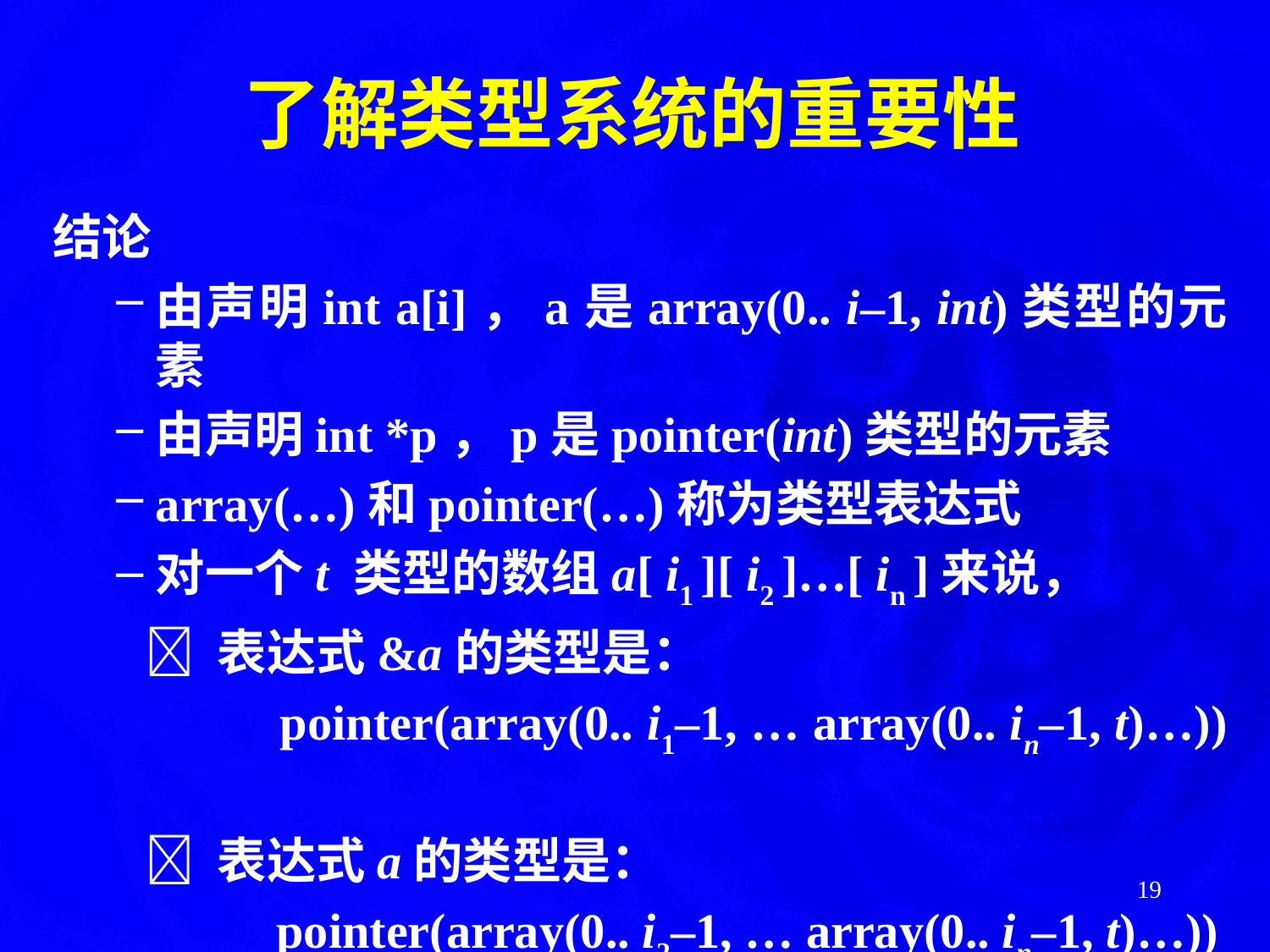

# 了解类型系统的重要性
结论
由声明int a[i]，a是array(0.. i–1, int)类型的元素
由声明int *p，p是pointer(int)类型的元素
array(…)和pointer(…)称为类型表达式
对一个t 类型的数组a[ i1 ][ i2 ]…[ in ]来说，
	    • 表达式&a的类型是：
		    pointer(array(0.. i1–1, … array(0.. in–1, t)…))
	    • 表达式a的类型是：
		    pointer(array(0.. i2–1, … array(0.. in–1, t)…))

19